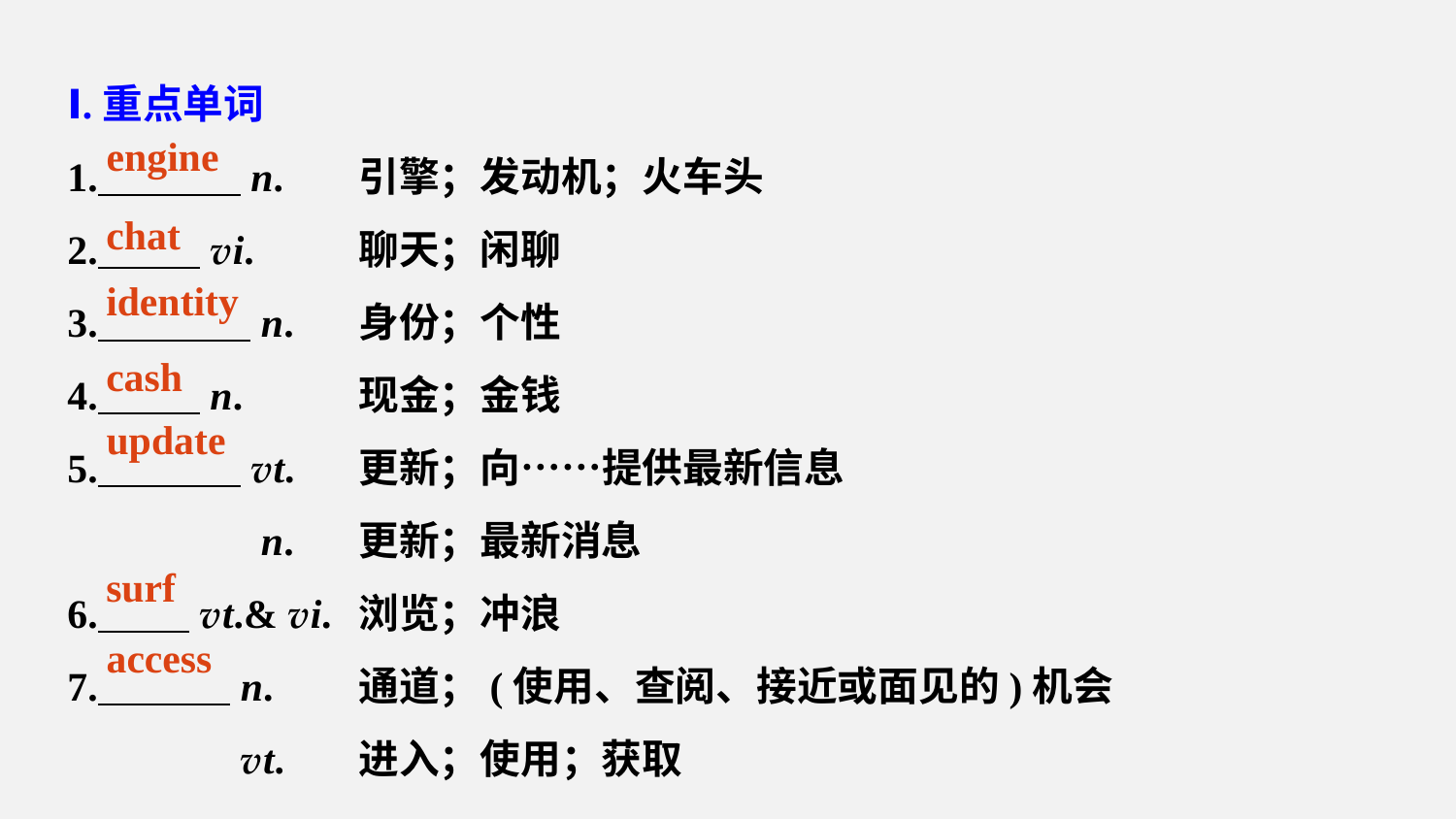

Ⅰ.重点单词
1.               n.	引擎；发动机；火车头
2.           vi.	聊天；闲聊
3.                n.	身份；个性
4.           n.	现金；金钱
5.               vt.	更新；向……提供最新信息
                   n.	更新；最新消息
6.          vt.& vi.	浏览；冲浪
7.              n.	通道；(使用、查阅、接近或面见的)机会
                 vt.	进入；使用；获取
engine
chat
identity
cash
update
surf
access